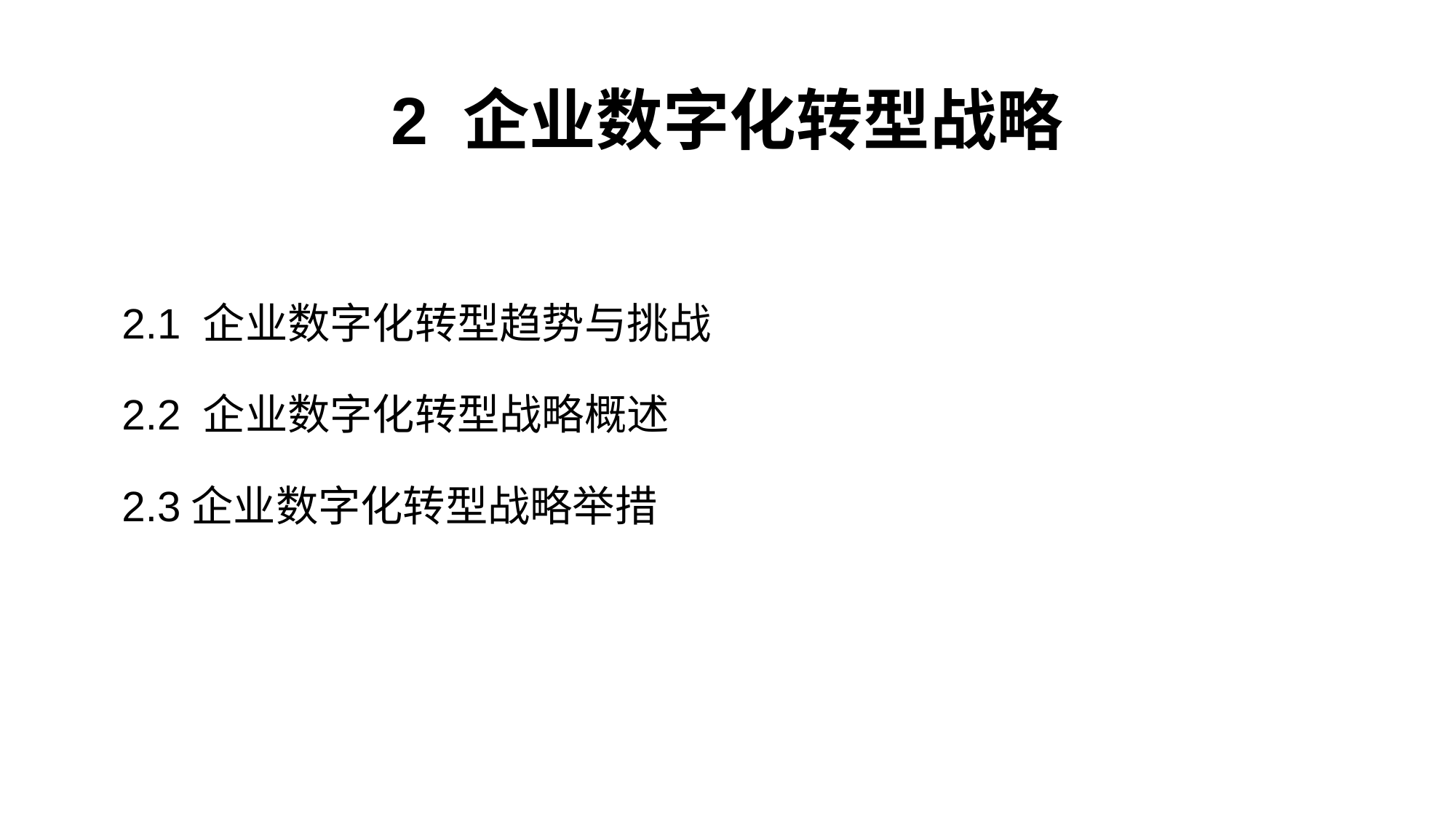

# 2 企业数字化转型战略
2.1 企业数字化转型趋势与挑战
2.2 企业数字化转型战略概述
2.3企业数字化转型战略举措